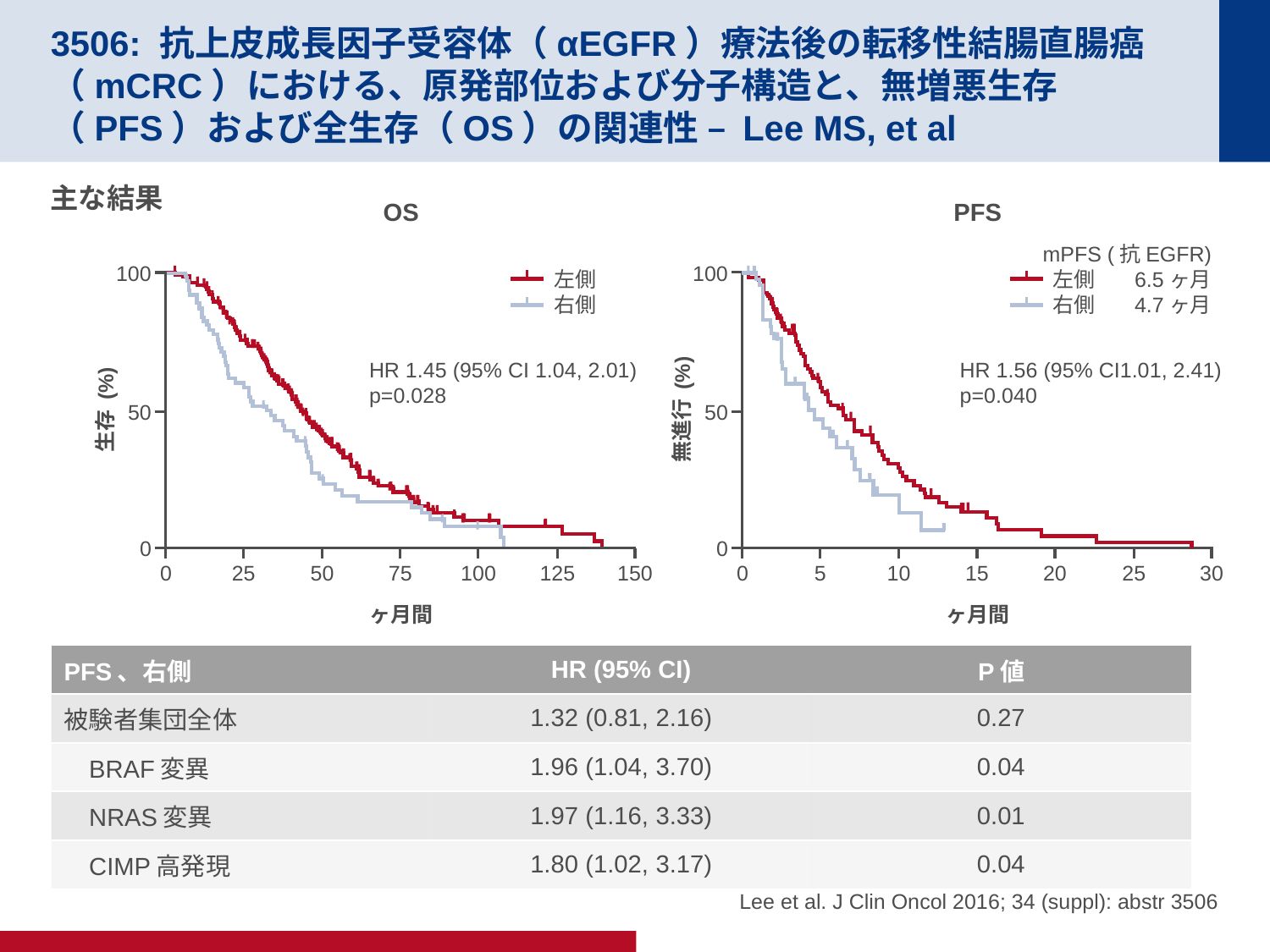

# 3506: 抗上皮成長因子受容体（αEGFR）療法後の転移性結腸直腸癌（mCRC）における、原発部位および分子構造と、無増悪生存（PFS）および全生存（OS）の関連性 – Lee MS, et al
主な結果

OS
PFS
mPFS (抗EGFR)
6.5ヶ月
4.7ヶ月
100
100

左側
右側
左側
右側

HR 1.56 (95% CI1.01, 2.41)
p=0.040
HR 1.45 (95% CI 1.04, 2.01)
p=0.028
生存 (%)
無進行 (%)
50
50

0
0
5
10
15
20
25
30
25
50
75
100
125
150
0
0
ヶ月間
ヶ月間
| PFS、右側 | HR (95% CI) | P値 |
| --- | --- | --- |
| 被験者集団全体 | 1.32 (0.81, 2.16) | 0.27 |
| BRAF変異 | 1.96 (1.04, 3.70) | 0.04 |
| NRAS変異 | 1.97 (1.16, 3.33) | 0.01 |
| CIMP高発現 | 1.80 (1.02, 3.17) | 0.04 |
 Lee et al. J Clin Oncol 2016; 34 (suppl): abstr 3506